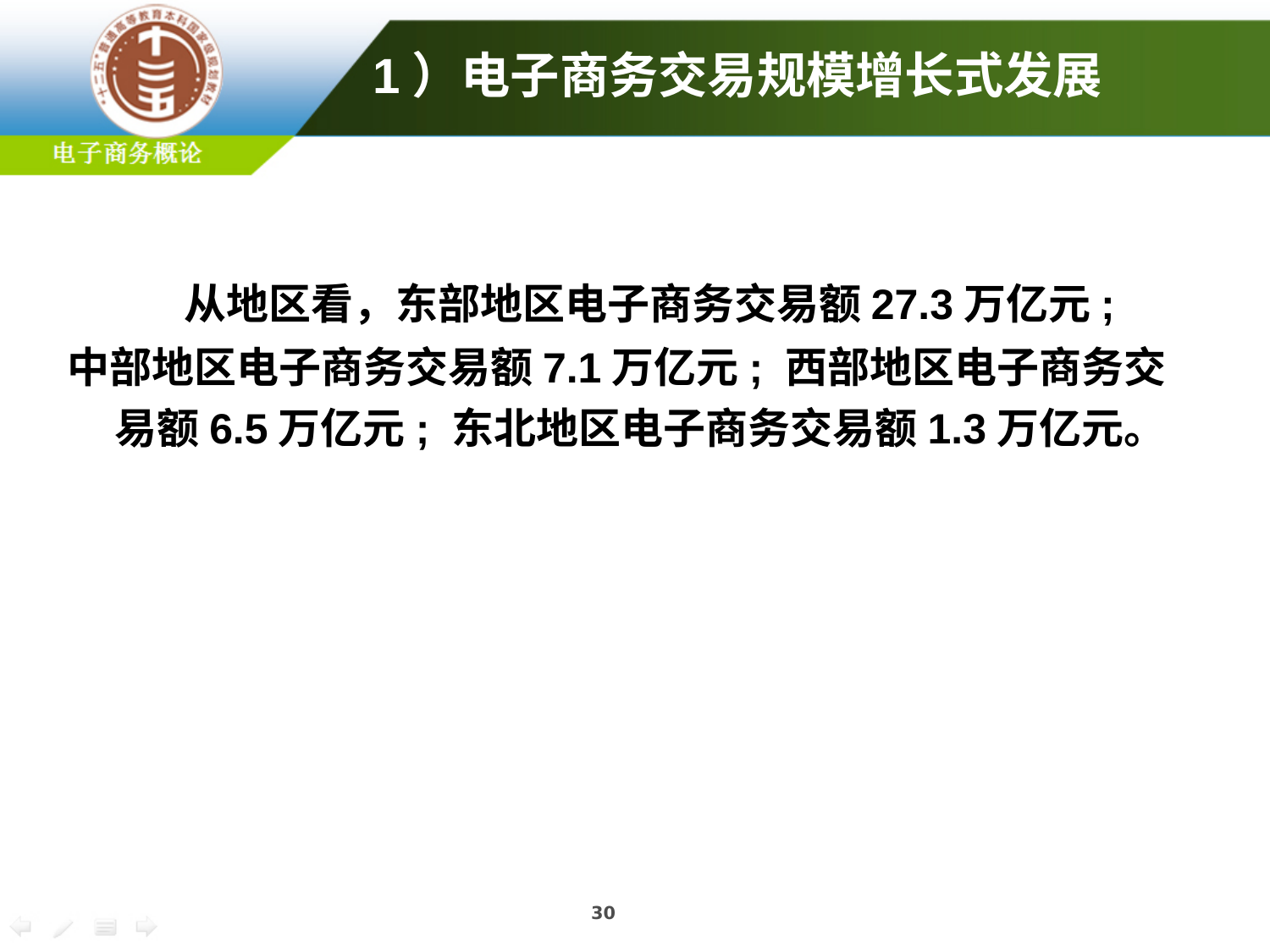

1）电子商务交易规模增长式发展
        从地区看，东部地区电子商务交易额27.3万亿元;
中部地区电子商务交易额7.1万亿元; 西部地区电子商务交易额6.5万亿元; 东北地区电子商务交易额1.3万亿元。

30